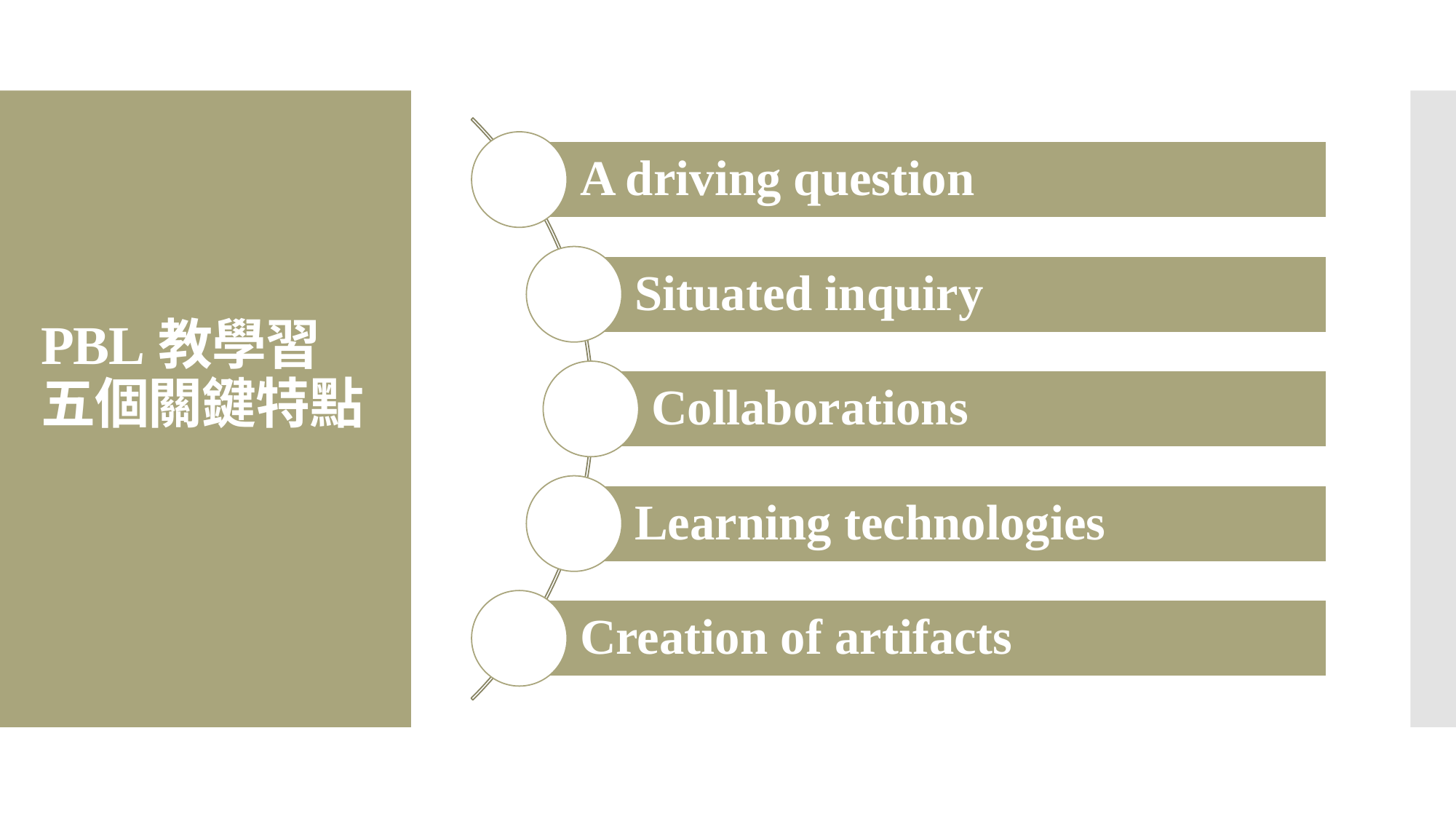

A driving question
Situated inquiry
Collaborations
Learning technologies
Creation of artifacts
# PBL教學習 五個關鍵特點